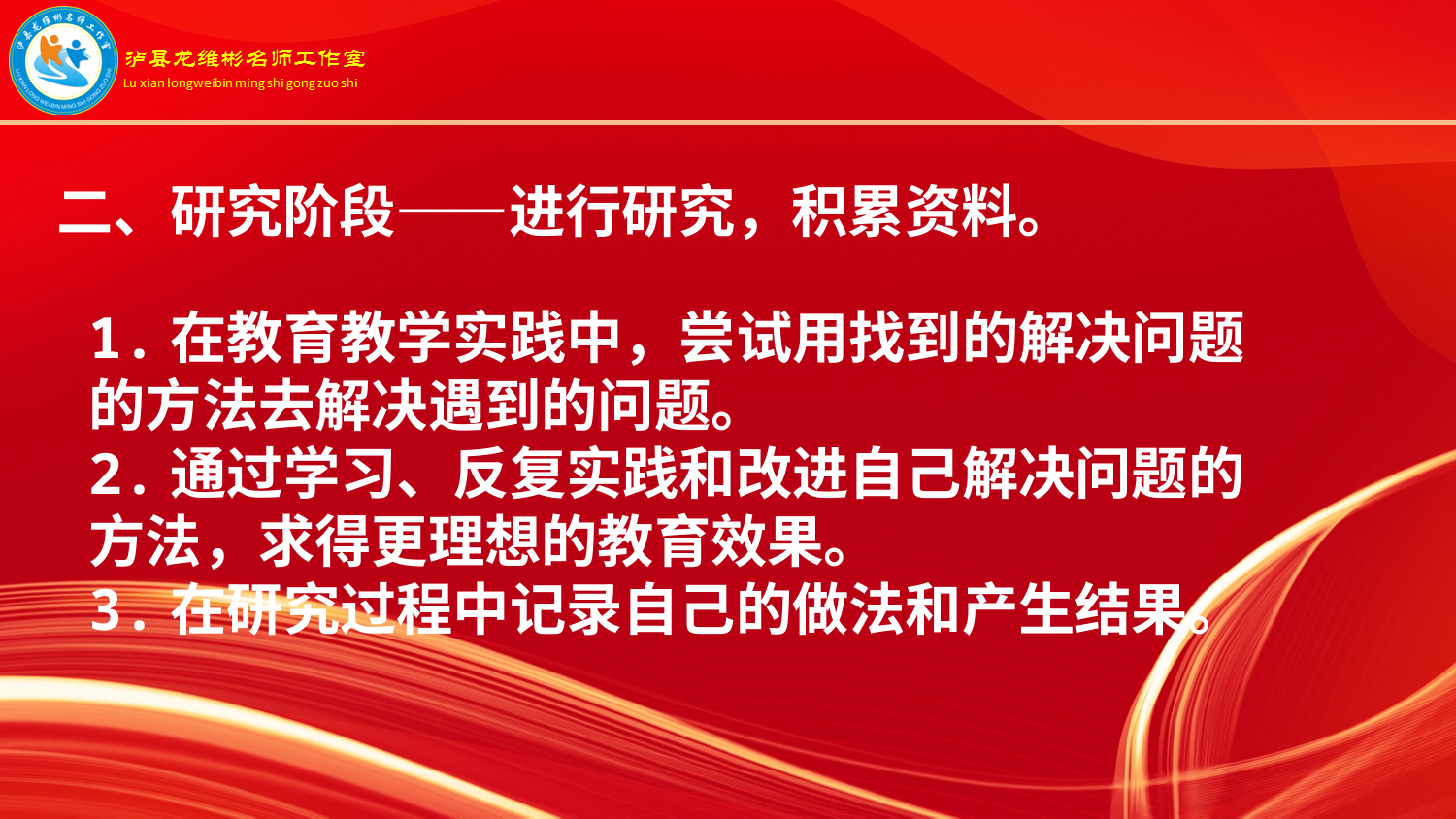

二、研究阶段——进行研究，积累资料。
1.在教育教学实践中，尝试用找到的解决问题的方法去解决遇到的问题。
2.通过学习、反复实践和改进自己解决问题的方法，求得更理想的教育效果。
3.在研究过程中记录自己的做法和产生结果。